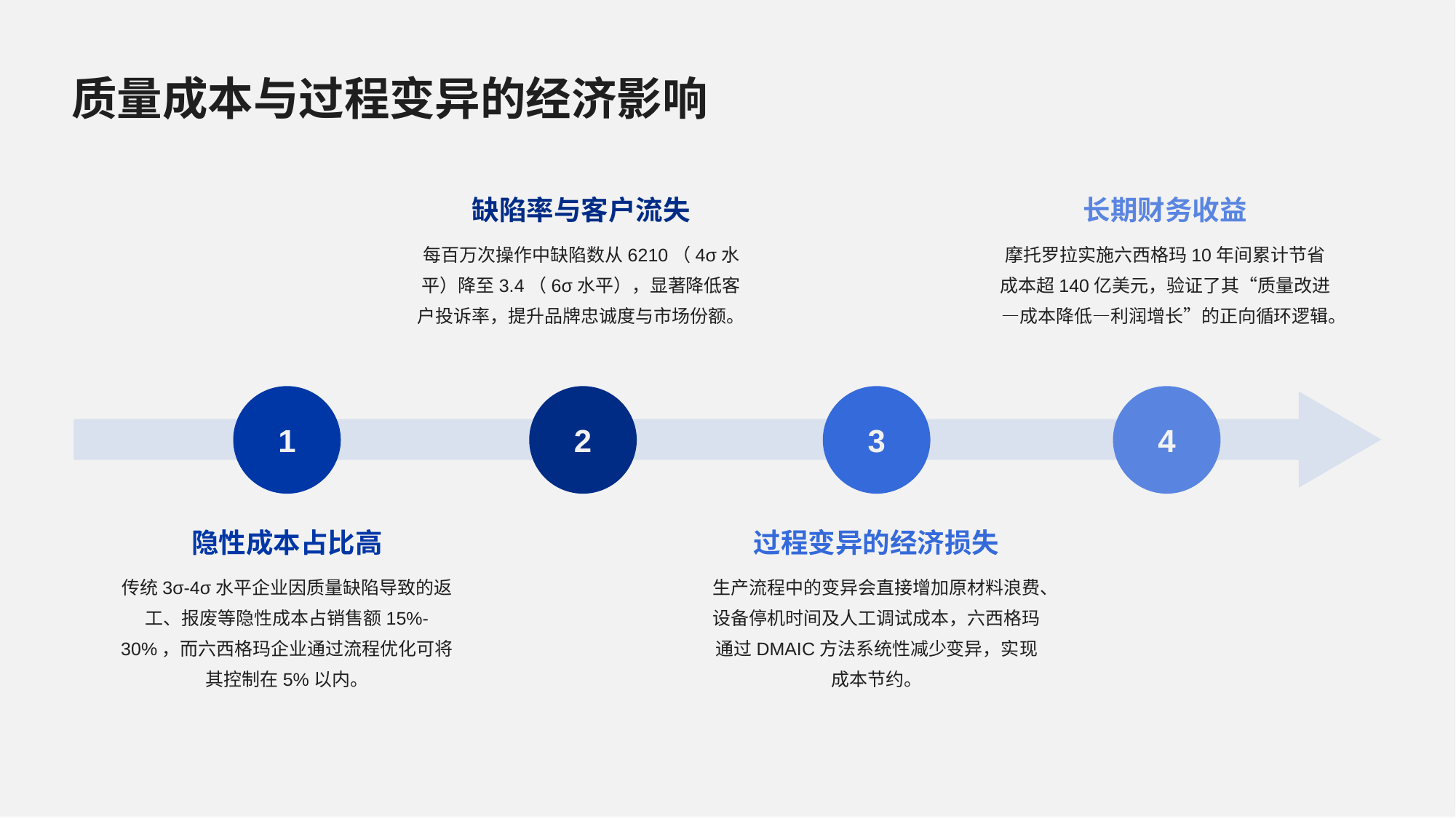

质量成本与过程变异的经济影响
缺陷率与客户流失
长期财务收益
每百万次操作中缺陷数从6210（4σ水平）降至3.4（6σ水平），显著降低客户投诉率，提升品牌忠诚度与市场份额。
摩托罗拉实施六西格玛10年间累计节省成本超140亿美元，验证了其“质量改进—成本降低—利润增长”的正向循环逻辑。
1
2
3
4

隐性成本占比高
过程变异的经济损失
传统3σ-4σ水平企业因质量缺陷导致的返工、报废等隐性成本占销售额15%-30%，而六西格玛企业通过流程优化可将其控制在5%以内。
生产流程中的变异会直接增加原材料浪费、设备停机时间及人工调试成本，六西格玛通过DMAIC方法系统性减少变异，实现成本节约。